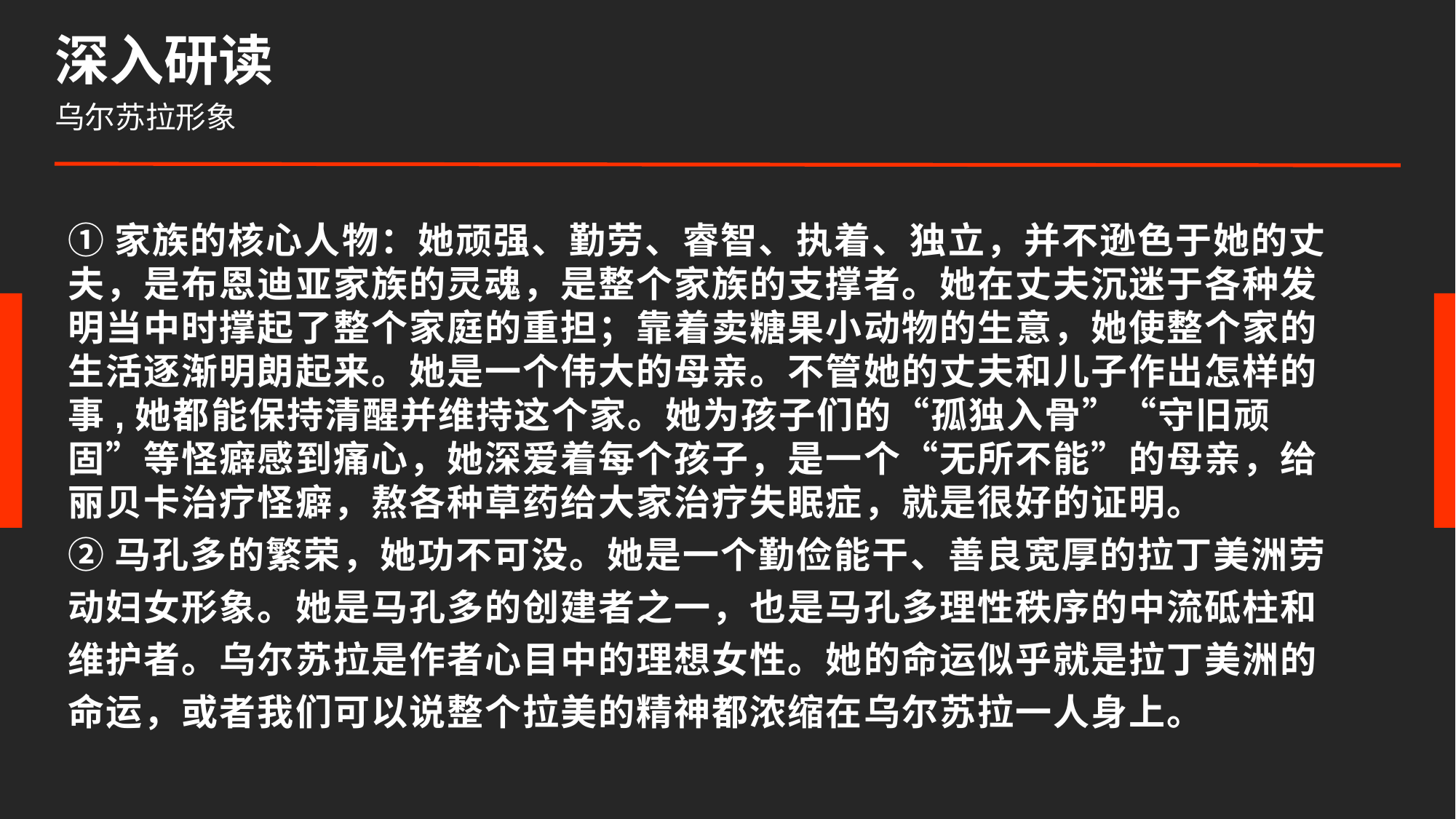

深入研读
乌尔苏拉形象
①家族的核心人物：她顽强、勤劳、睿智、执着、独立，并不逊色于她的丈夫，是布恩迪亚家族的灵魂，是整个家族的支撑者。她在丈夫沉迷于各种发明当中时撑起了整个家庭的重担；靠着卖糖果小动物的生意，她使整个家的生活逐渐明朗起来。她是一个伟大的母亲。不管她的丈夫和儿子作出怎样的事,她都能保持清醒并维持这个家。她为孩子们的“孤独入骨”“守旧顽固”等怪癖感到痛心，她深爱着每个孩子，是一个“无所不能”的母亲，给丽贝卡治疗怪癖，熬各种草药给大家治疗失眠症，就是很好的证明。
②马孔多的繁荣，她功不可没。她是一个勤俭能干、善良宽厚的拉丁美洲劳动妇女形象。她是马孔多的创建者之一，也是马孔多理性秩序的中流砥柱和维护者。乌尔苏拉是作者心目中的理想女性。她的命运似乎就是拉丁美洲的命运，或者我们可以说整个拉美的精神都浓缩在乌尔苏拉一人身上。